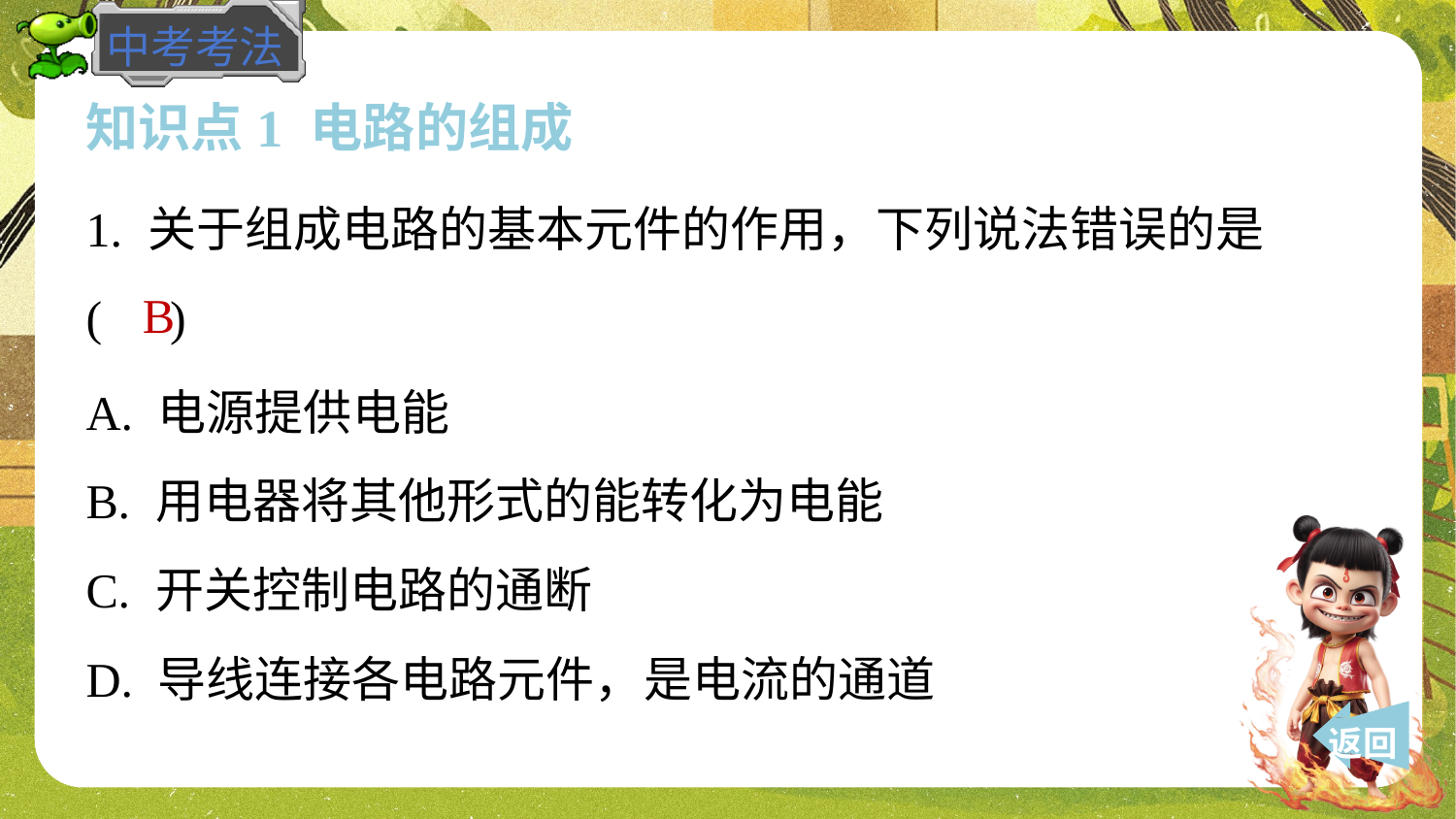

知识点1 电路的组成
1. 关于组成电路的基本元件的作用，下列说法错误的是
(     )
B
A. 电源提供电能
B. 用电器将其他形式的能转化为电能
C. 开关控制电路的通断
D. 导线连接各电路元件，是电流的通道
 返回